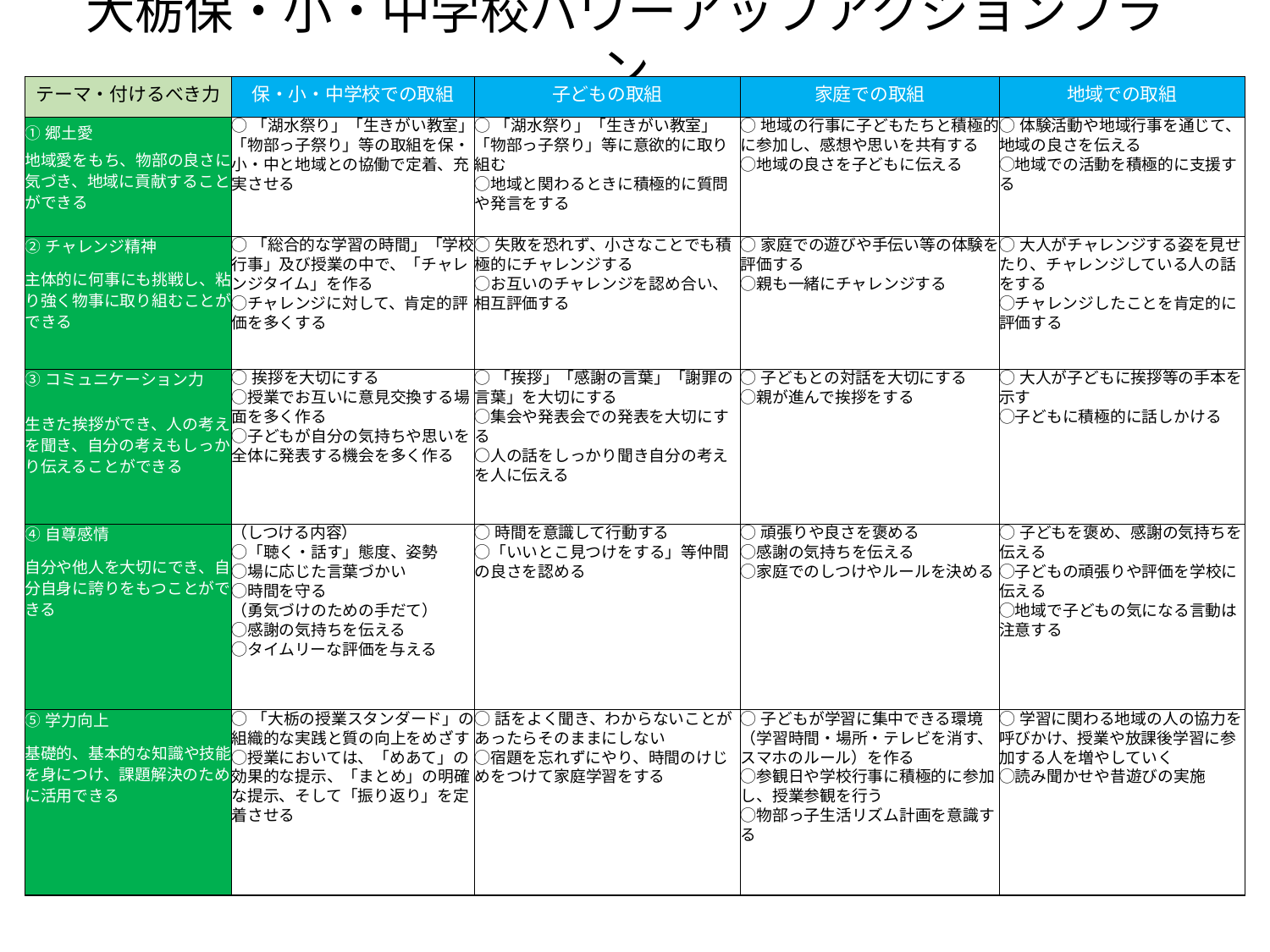

# 大栃保・小・中学校パワーアップアクションプラン
| テーマ・付けるべき力 | 保・小・中学校での取組 | 子どもの取組 | 家庭での取組 | 地域での取組 |
| --- | --- | --- | --- | --- |
| ①郷土愛 | ◯「湖水祭り」「生きがい教室」「物部っ子祭り」等の取組を保・小・中と地域との協働で定着、充実させる | ◯「湖水祭り」「生きがい教室」「物部っ子祭り」等に意欲的に取り組む ◯地域と関わるときに積極的に質問や発言をする | ◯地域の行事に子どもたちと積極的に参加し、感想や思いを共有する ◯地域の良さを子どもに伝える | ◯体験活動や地域行事を通じて、地域の良さを伝える ◯地域での活動を積極的に支援する |
| 地域愛をもち、物部の良さに気づき、地域に貢献することができる |  |  |  |  |
| ②チャレンジ精神 | ◯「総合的な学習の時間」「学校行事」及び授業の中で、「チャレンジタイム」を作る ◯チャレンジに対して、肯定的評価を多くする | ◯失敗を恐れず、小さなことでも積極的にチャレンジする ◯お互いのチャレンジを認め合い、相互評価する | ◯家庭での遊びや手伝い等の体験を評価する ◯親も一緒にチャレンジする | ◯大人がチャレンジする姿を見せたり、チャレンジしている人の話をする ◯チャレンジしたことを肯定的に評価する |
| 主体的に何事にも挑戦し、粘り強く物事に取り組むことができる |  |  |  |  |
| ③コミュニケーション力 | ◯挨拶を大切にする ◯授業でお互いに意見交換する場面を多く作る ◯子どもが自分の気持ちや思いを全体に発表する機会を多く作る | ◯「挨拶」「感謝の言葉」「謝罪の言葉」を大切にする ◯集会や発表会での発表を大切にする ○人の話をしっかり聞き自分の考えを人に伝える | ◯子どもとの対話を大切にする ◯親が進んで挨拶をする | ◯大人が子どもに挨拶等の手本を示す ◯子どもに積極的に話しかける |
| 生きた挨拶ができ、人の考えを聞き、自分の考えもしっかり伝えることができる |  |  |  |  |
| ④自尊感情 | （しつける内容） ◯「聴く・話す」態度、姿勢 ◯場に応じた言葉づかい ◯時間を守る （勇気づけのための手だて） ◯感謝の気持ちを伝える ◯タイムリーな評価を与える | ◯時間を意識して行動する ◯「いいとこ見つけをする」等仲間の良さを認める | ◯頑張りや良さを褒める ◯感謝の気持ちを伝える ◯家庭でのしつけやルールを決める | ◯子どもを褒め、感謝の気持ちを伝える ◯子どもの頑張りや評価を学校に伝える ◯地域で子どもの気になる言動は注意する |
| 自分や他人を大切にでき、自分自身に誇りをもつことができる |  |  |  |  |
| ⑤学力向上 | ◯「大栃の授業スタンダード」の組織的な実践と質の向上をめざす ◯授業においては、「めあて」の効果的な提示、「まとめ」の明確な提示、そして「振り返り」を定着させる | ◯話をよく聞き、わからないことがあったらそのままにしない ◯宿題を忘れずにやり、時間のけじめをつけて家庭学習をする | ◯子どもが学習に集中できる環境（学習時間・場所・テレビを消す、スマホのルール）を作る ◯参観日や学校行事に積極的に参加し、授業参観を行う ◯物部っ子生活リズム計画を意識する | ◯学習に関わる地域の人の協力を呼びかけ、授業や放課後学習に参加する人を増やしていく ◯読み聞かせや昔遊びの実施 |
| 基礎的、基本的な知識や技能を身につけ、課題解決のために活用できる |  |  |  |  |